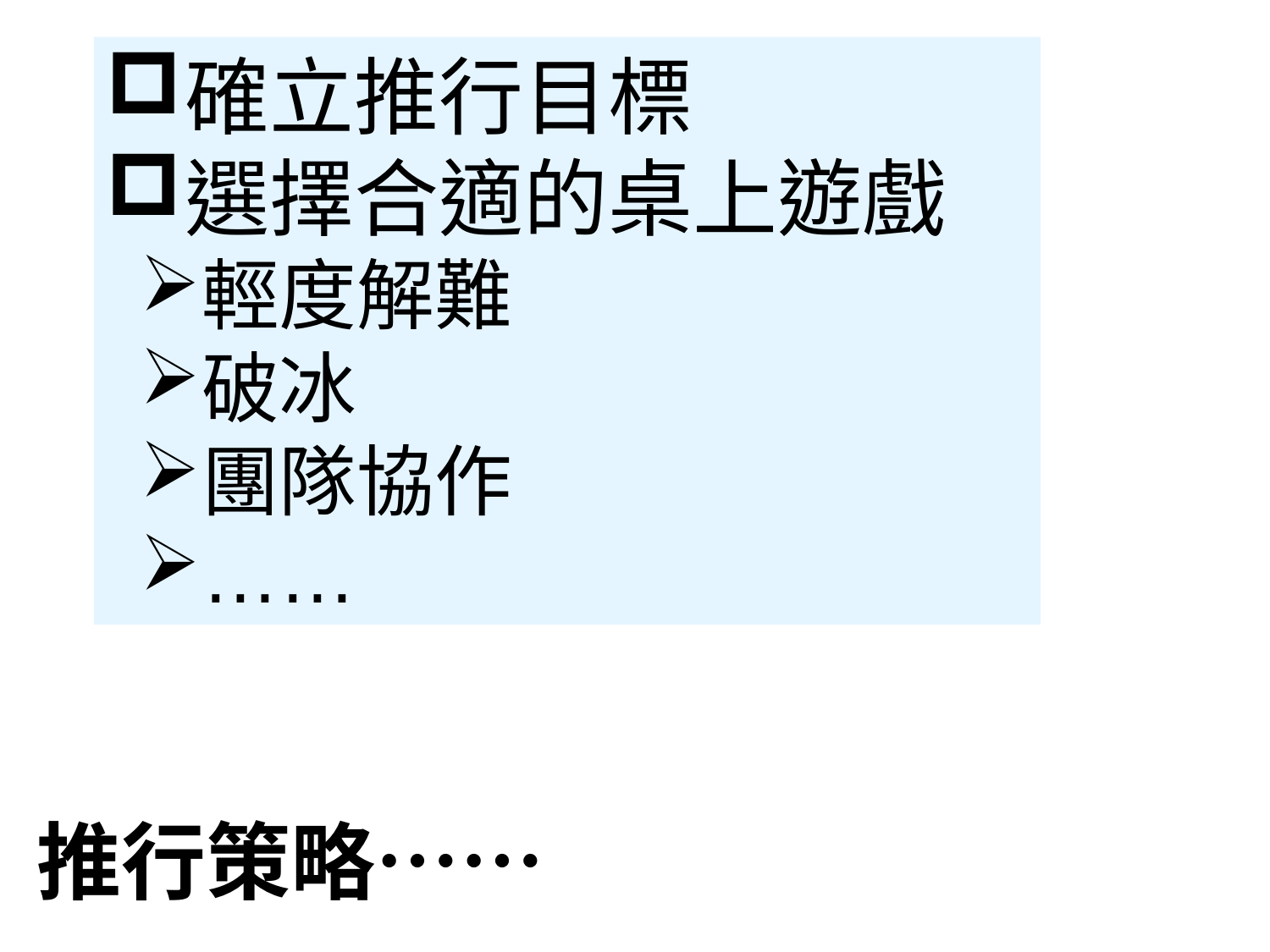

確立推行目標
選擇合適的桌上遊戲
輕度解難
破冰
團隊協作
……
推行策略……